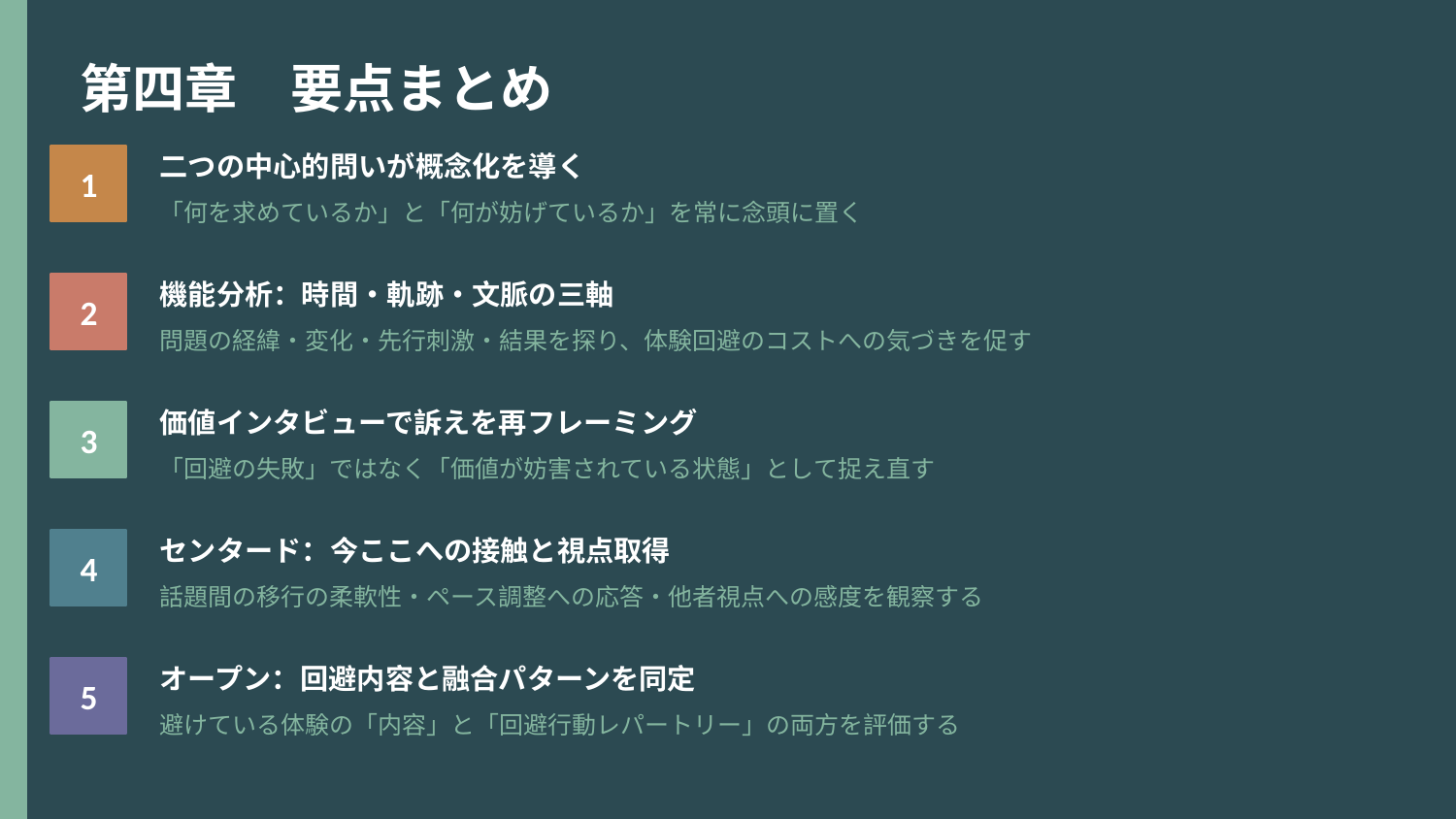

第四章　要点まとめ

1
二つの中心的問いが概念化を導く
「何を求めているか」と「何が妨げているか」を常に念頭に置く

2
機能分析：時間・軌跡・文脈の三軸
問題の経緯・変化・先行刺激・結果を探り、体験回避のコストへの気づきを促す

3
価値インタビューで訴えを再フレーミング
「回避の失敗」ではなく「価値が妨害されている状態」として捉え直す

4
センタード：今ここへの接触と視点取得
話題間の移行の柔軟性・ペース調整への応答・他者視点への感度を観察する

5
オープン：回避内容と融合パターンを同定
避けている体験の「内容」と「回避行動レパートリー」の両方を評価する